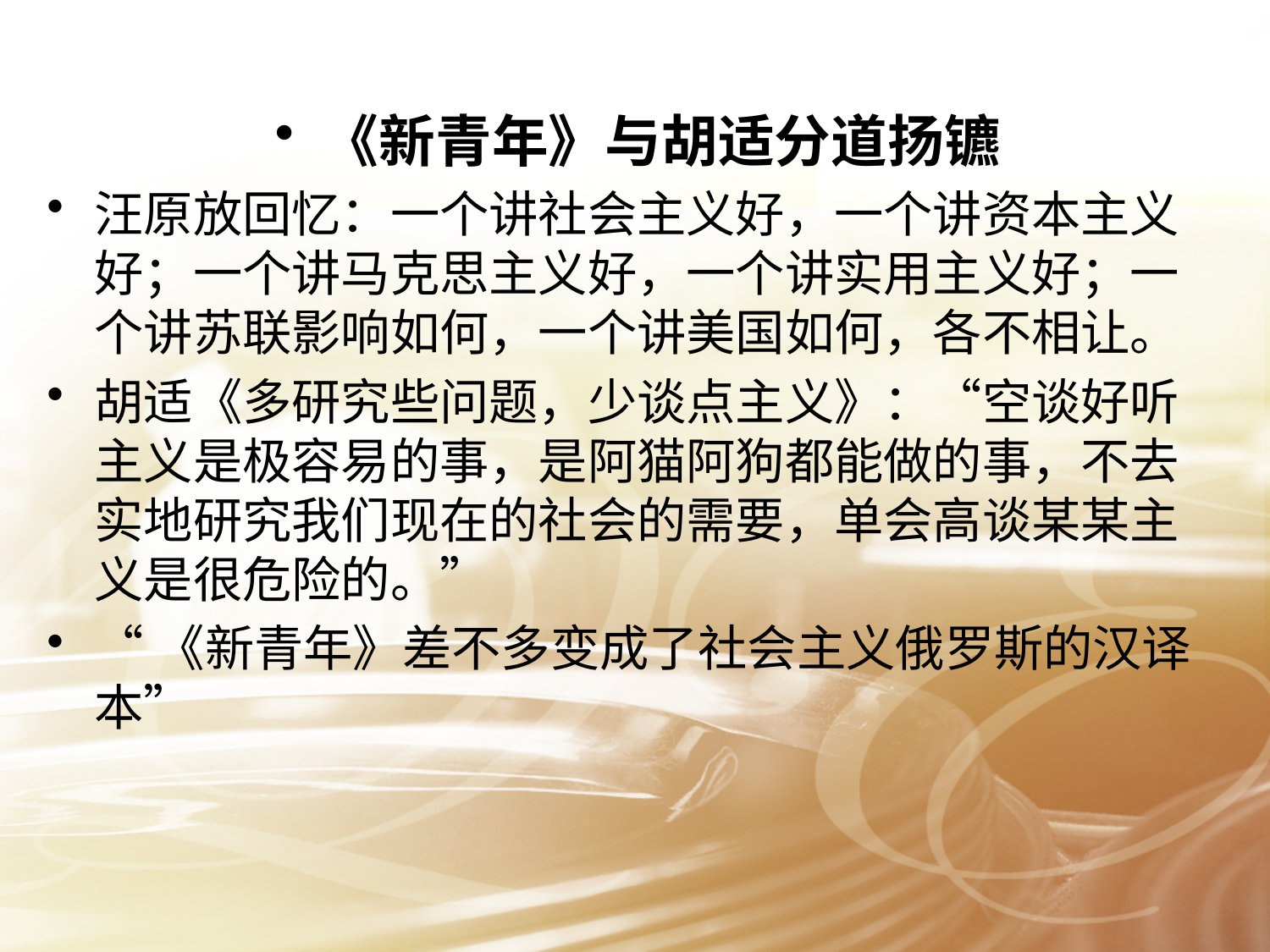

#
《新青年》与胡适分道扬镳
汪原放回忆：一个讲社会主义好，一个讲资本主义好；一个讲马克思主义好，一个讲实用主义好；一个讲苏联影响如何，一个讲美国如何，各不相让。
胡适《多研究些问题，少谈点主义》：“空谈好听主义是极容易的事，是阿猫阿狗都能做的事，不去实地研究我们现在的社会的需要，单会高谈某某主义是很危险的。”
“《新青年》差不多变成了社会主义俄罗斯的汉译本”